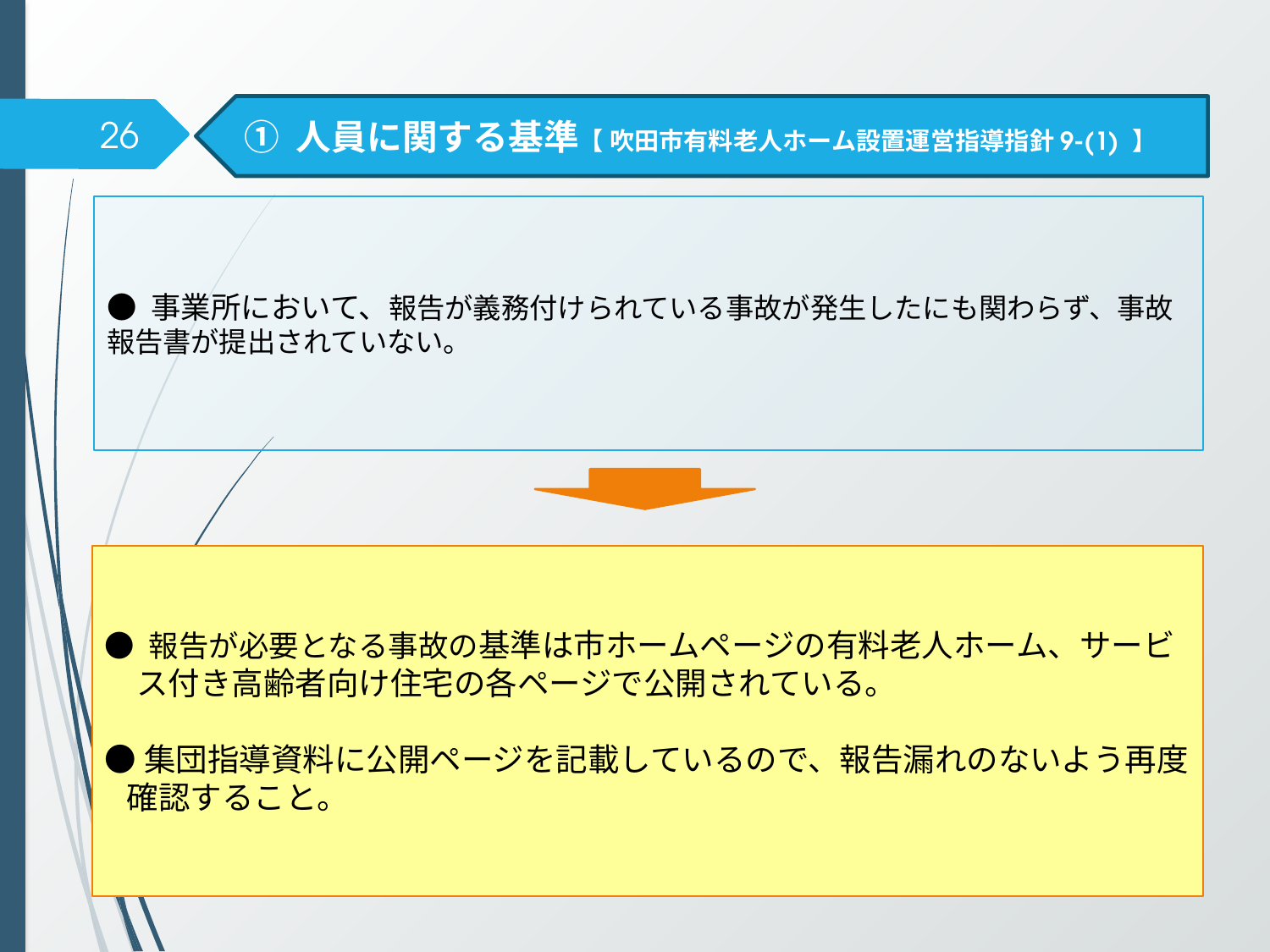

① 人員に関する基準【 吹田市有料老人ホーム設置運営指導指針9-(1) 】
26
● 事業所において、報告が義務付けられている事故が発生したにも関わらず、事故報告書が提出されていない。

● 報告が必要となる事故の基準は市ホームページの有料老人ホーム、サービ
　ス付き高齢者向け住宅の各ページで公開されている。

●集団指導資料に公開ページを記載しているので、報告漏れのないよう再度
  確認すること。